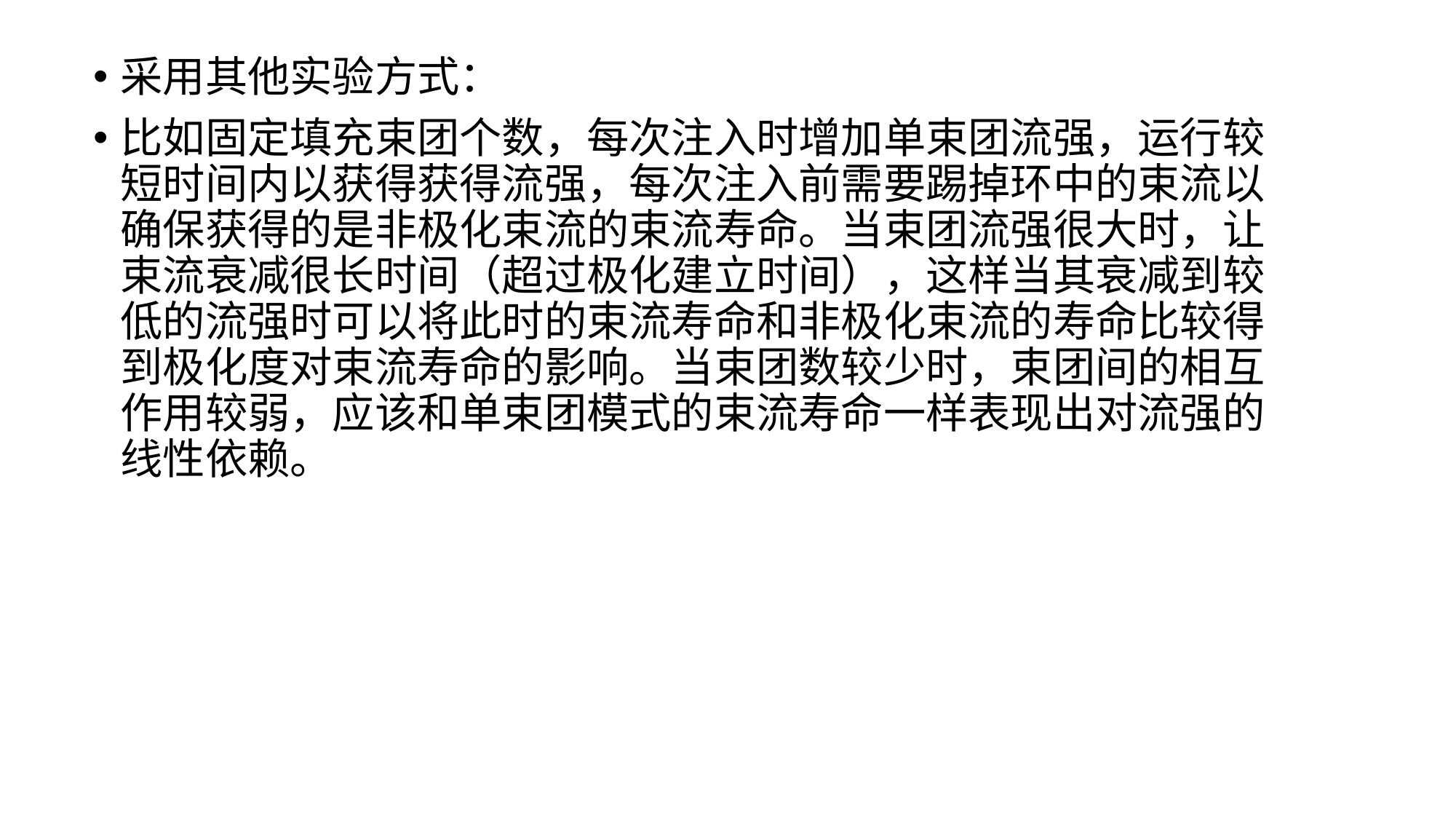

采用其他实验方式：
比如固定填充束团个数，每次注入时增加单束团流强，运行较短时间内以获得获得流强，每次注入前需要踢掉环中的束流以确保获得的是非极化束流的束流寿命。当束团流强很大时，让束流衰减很长时间（超过极化建立时间），这样当其衰减到较低的流强时可以将此时的束流寿命和非极化束流的寿命比较得到极化度对束流寿命的影响。当束团数较少时，束团间的相互作用较弱，应该和单束团模式的束流寿命一样表现出对流强的线性依赖。